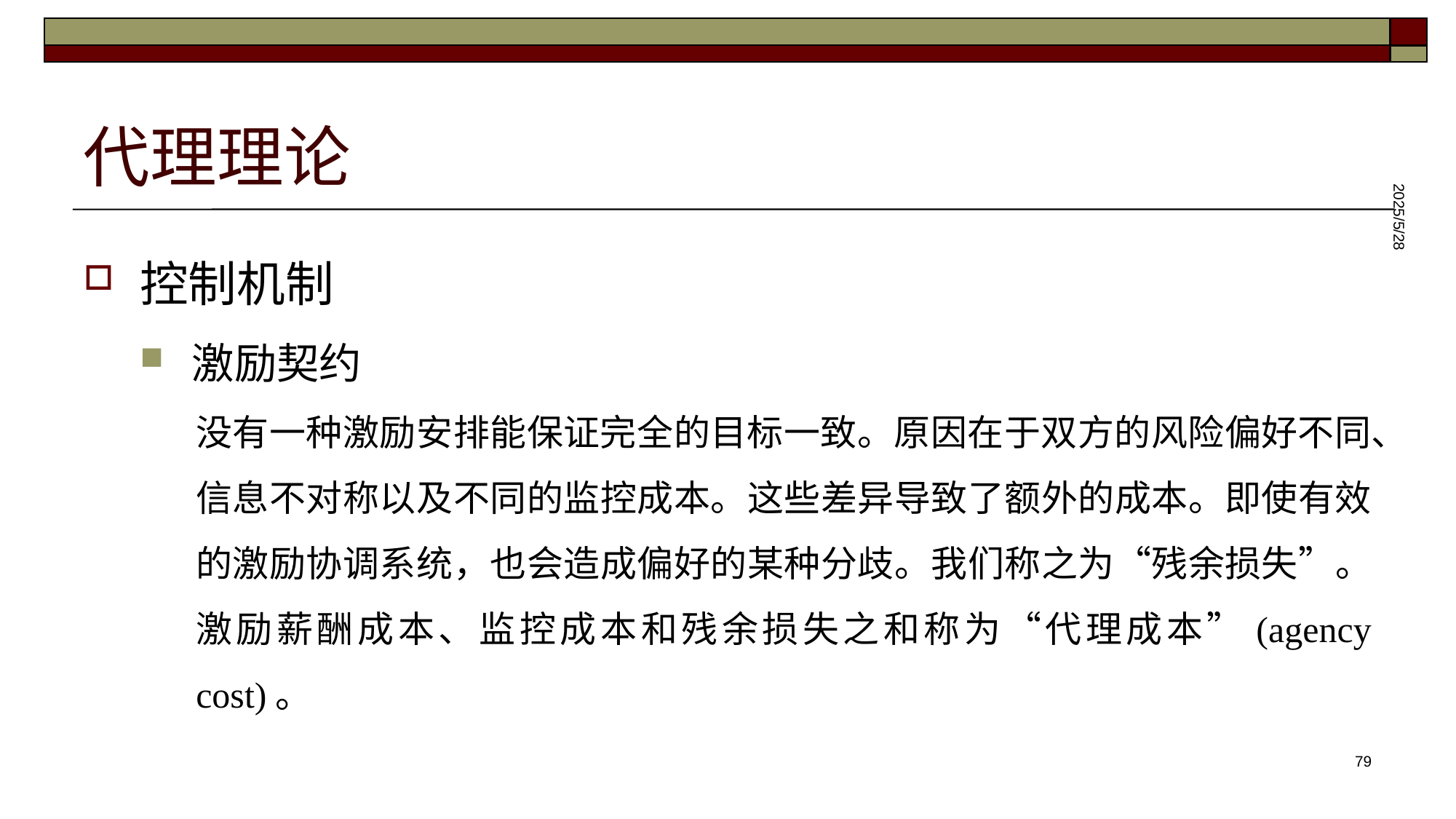

# 代理理论
2025/5/28
控制机制
激励契约
没有一种激励安排能保证完全的目标一致。原因在于双方的风险偏好不同、信息不对称以及不同的监控成本。这些差异导致了额外的成本。即使有效的激励协调系统，也会造成偏好的某种分歧。我们称之为“残余损失”。激励薪酬成本、监控成本和残余损失之和称为“代理成本”(agency cost)。

79